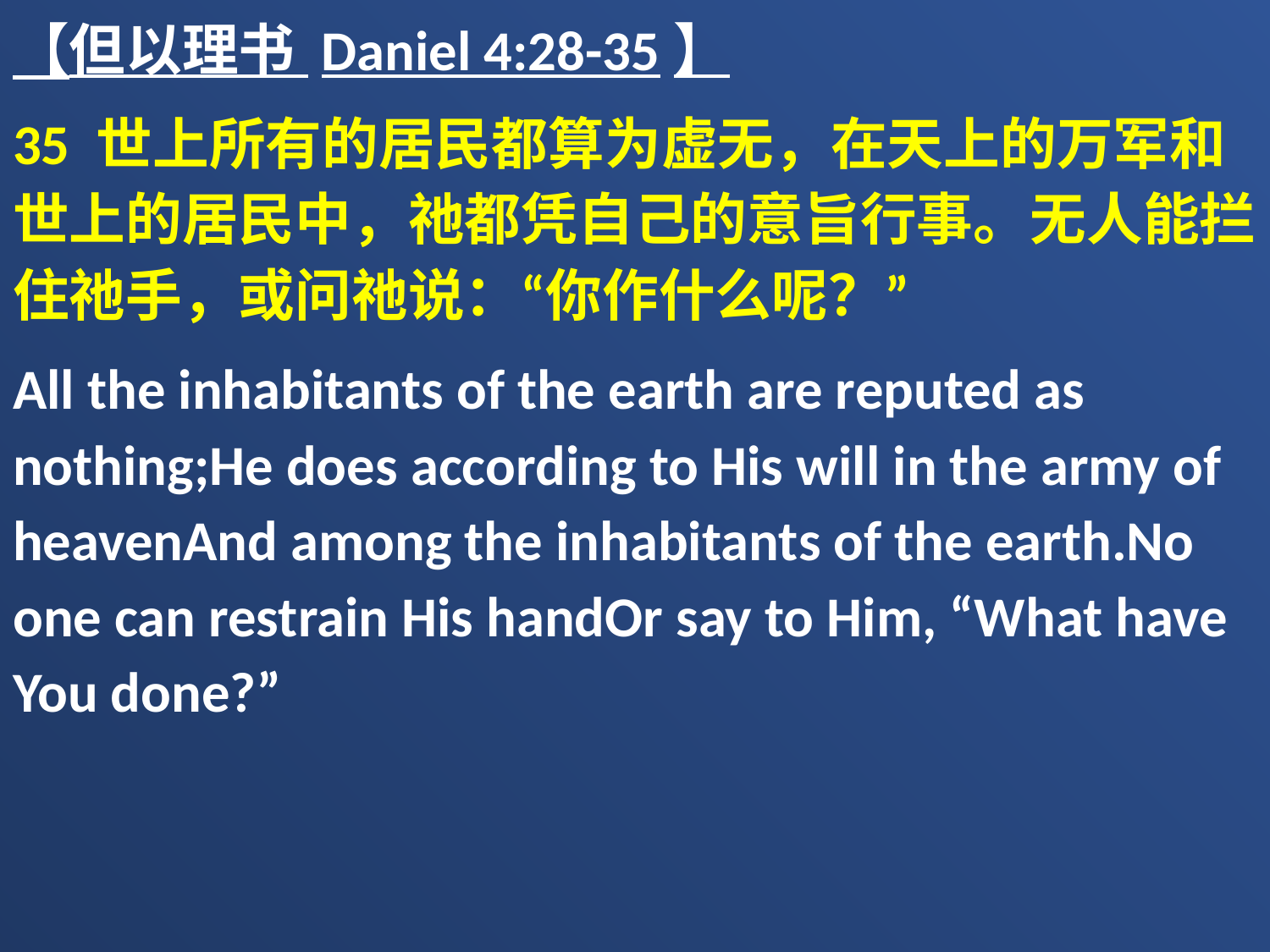

【但以理书 Daniel 4:28-35】
35 世上所有的居民都算为虚无，在天上的万军和世上的居民中，祂都凭自己的意旨行事。无人能拦住祂手，或问祂说：“你作什么呢？”
All the inhabitants of the earth are reputed as nothing;He does according to His will in the army of heavenAnd among the inhabitants of the earth.No one can restrain His handOr say to Him, “What have You done?”